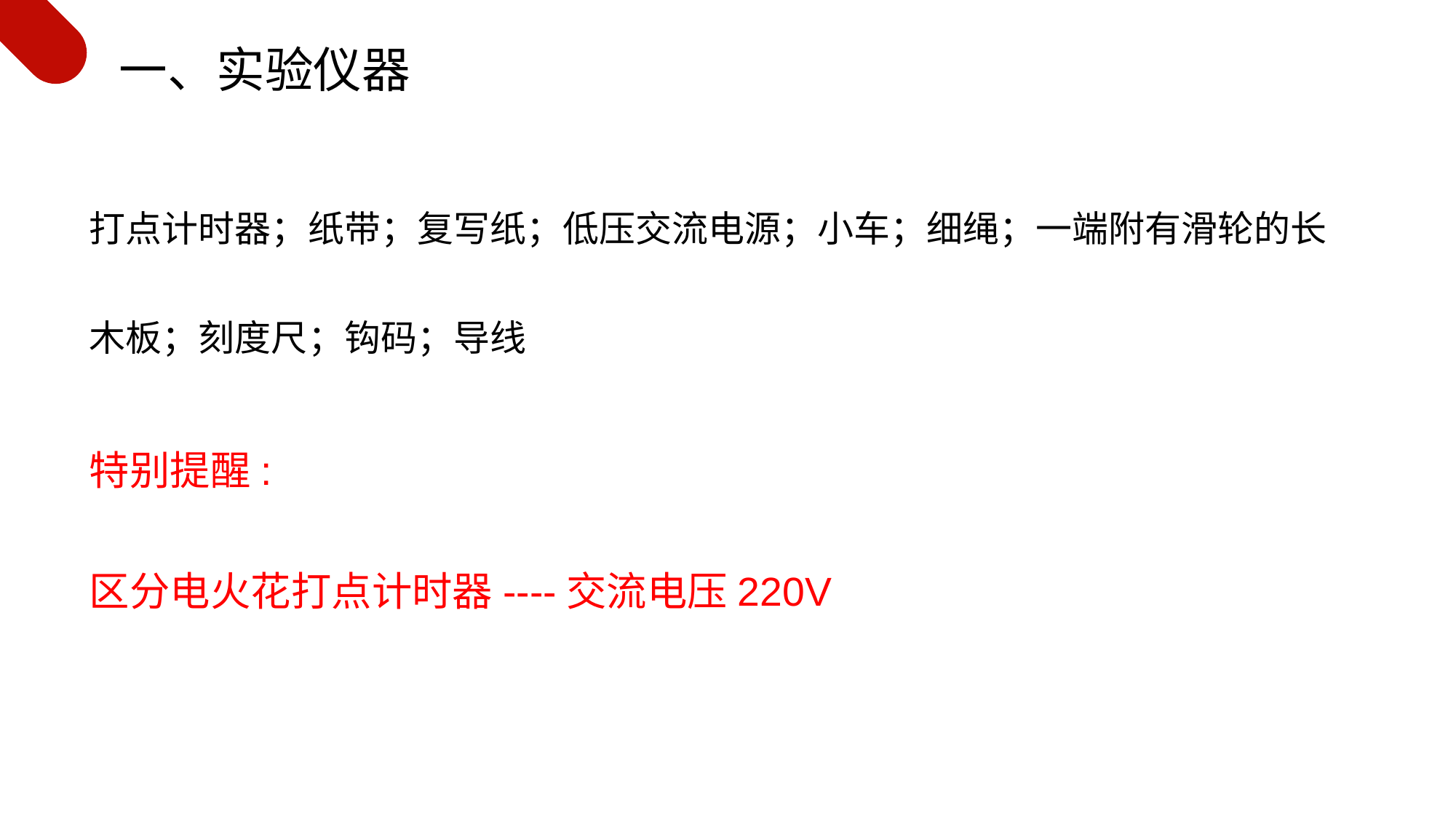

一、实验仪器
打点计时器；纸带；复写纸；低压交流电源；小车；细绳；一端附有滑轮的长木板；刻度尺；钩码；导线
特别提醒:
区分电火花打点计时器----交流电压220V